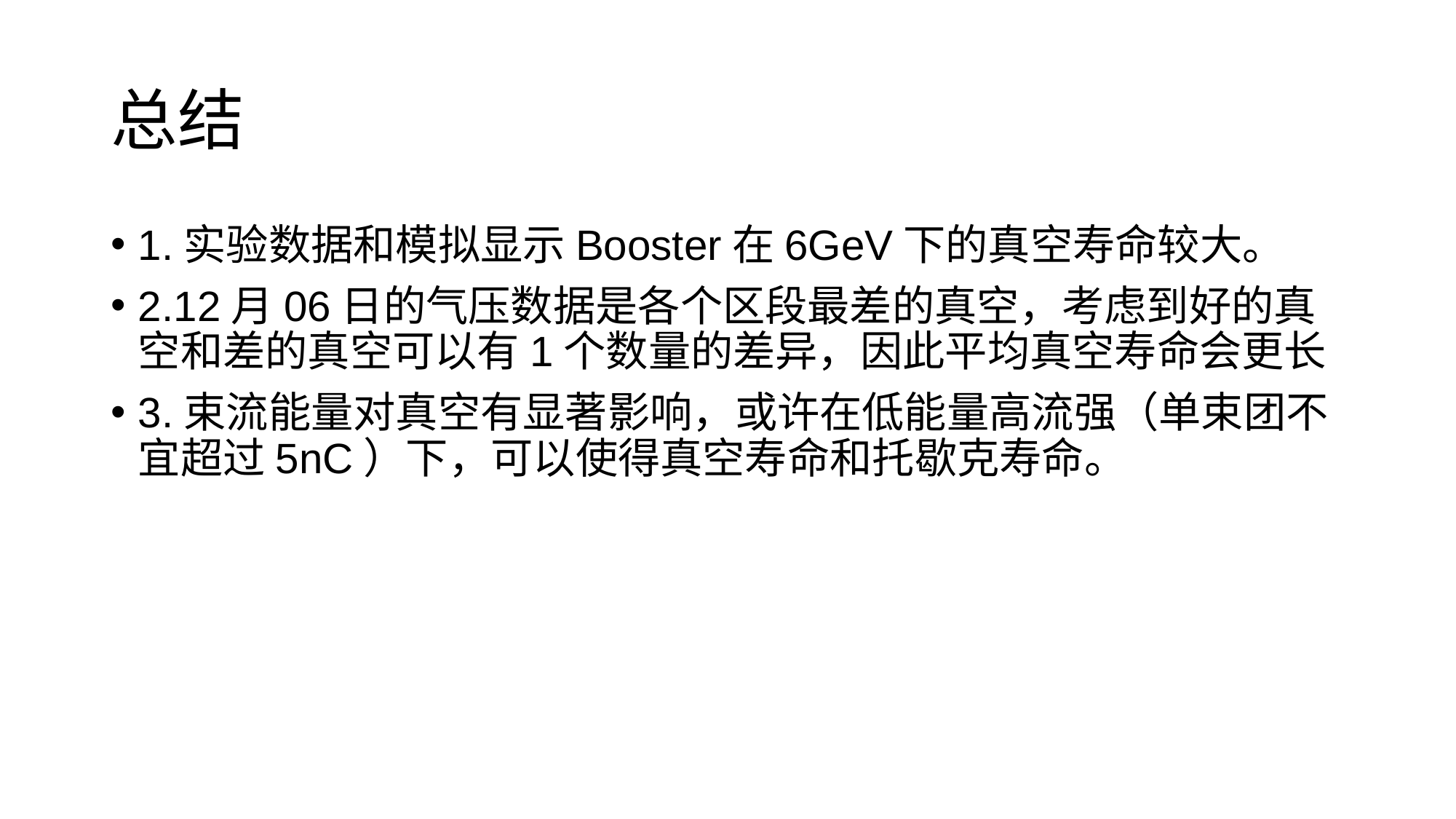

# 总结
1.实验数据和模拟显示Booster在6GeV下的真空寿命较大。
2.12月06日的气压数据是各个区段最差的真空，考虑到好的真空和差的真空可以有1个数量的差异，因此平均真空寿命会更长
3.束流能量对真空有显著影响，或许在低能量高流强（单束团不宜超过5nC）下，可以使得真空寿命和托歇克寿命。